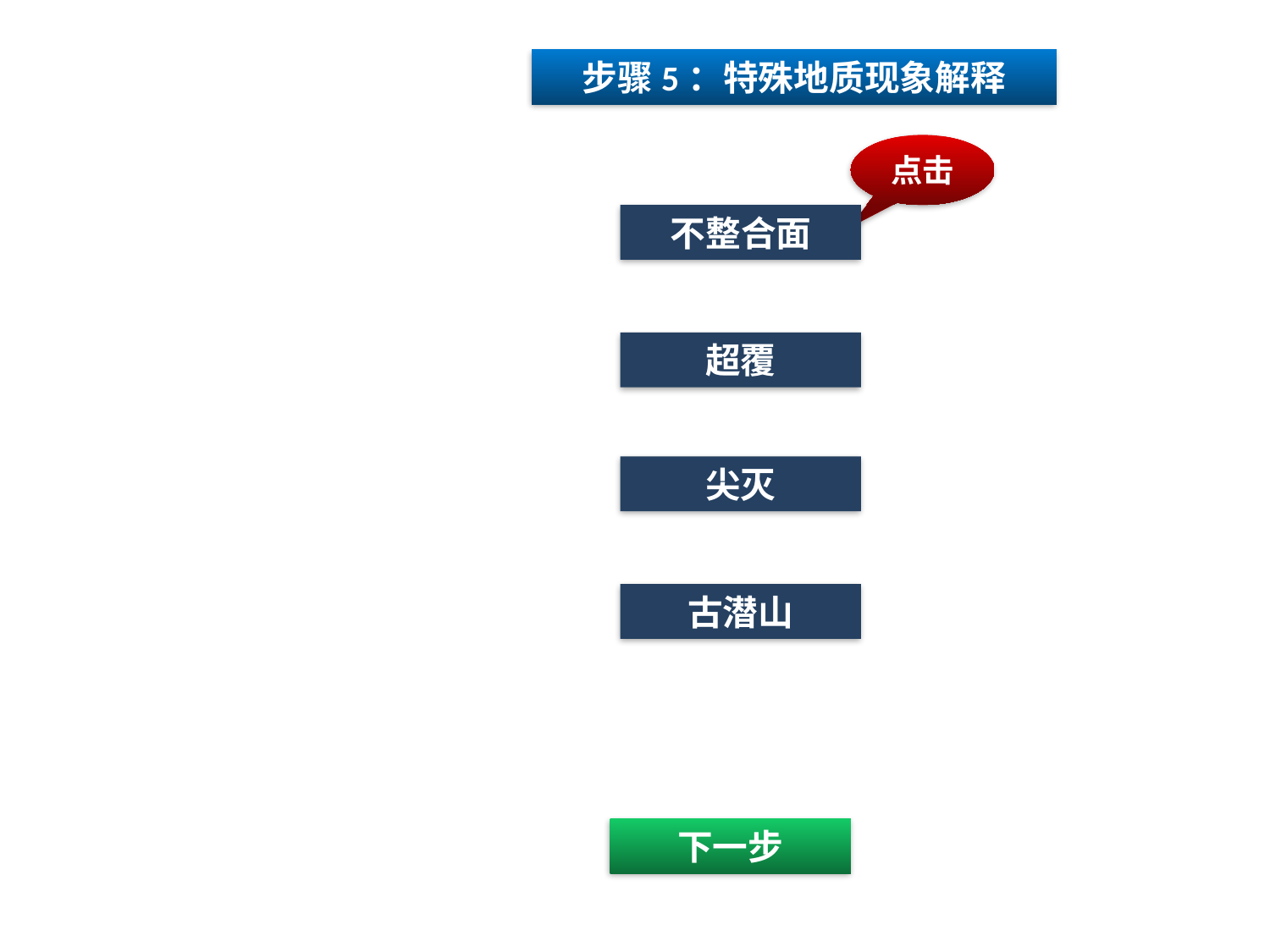

步骤5：特殊地质现象解释
点击
不整合面
超覆
尖灭
古潜山
下一步